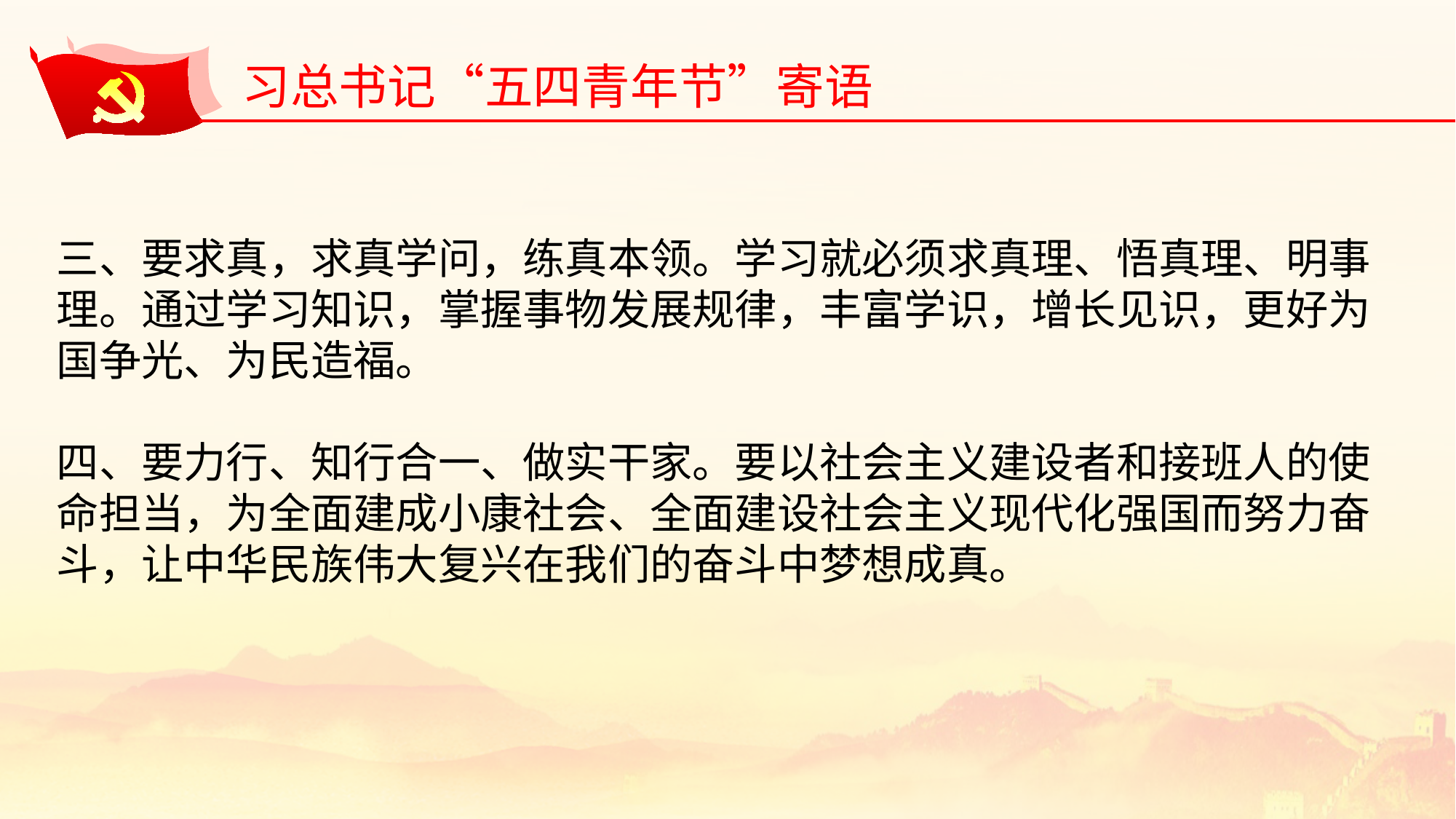

习总书记“五四青年节”寄语
三、要求真，求真学问，练真本领。学习就必须求真理、悟真理、明事理。通过学习知识，掌握事物发展规律，丰富学识，增长见识，更好为国争光、为民造福。

四、要力行、知行合一、做实干家。要以社会主义建设者和接班人的使命担当，为全面建成小康社会、全面建设社会主义现代化强国而努力奋斗，让中华民族伟大复兴在我们的奋斗中梦想成真。